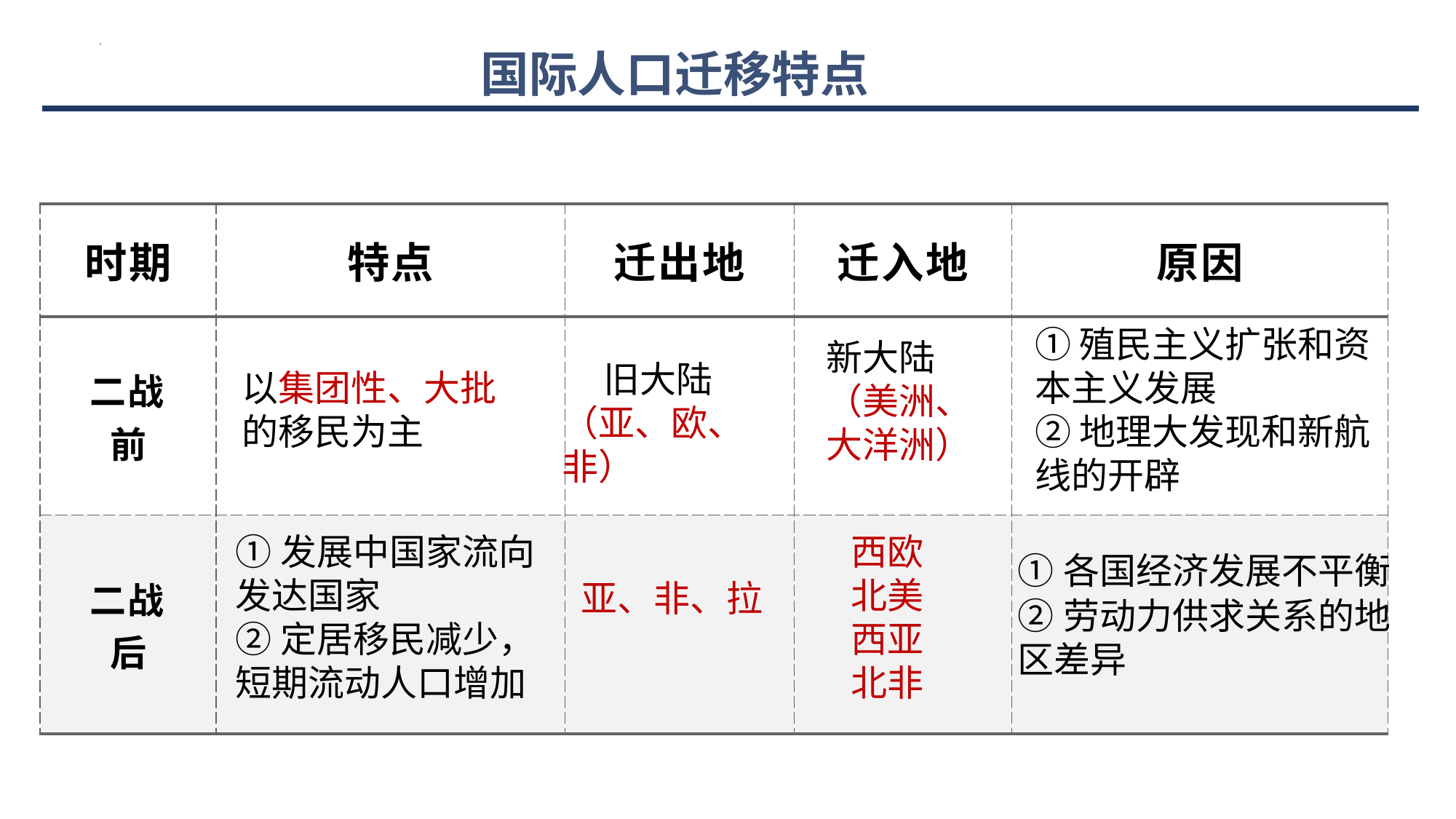

国际人口迁移特点
| 时期 | 特点 | 迁出地 | 迁入地 | 原因 |
| --- | --- | --- | --- | --- |
| 二战前 |  |  |  |  |
| 二战后 |  |  |  |  |
①殖民主义扩张和资本主义发展
②地理大发现和新航线的开辟
新大陆
（美洲、
大洋洲）
    旧大陆
（亚、欧、非）
以集团性、大批的移民为主
①发展中国家流向发达国家
②定居移民减少，短期流动人口增加
西欧
北美
西亚
北非
①各国经济发展不平衡
②劳动力供求关系的地区差异
亚、非、拉